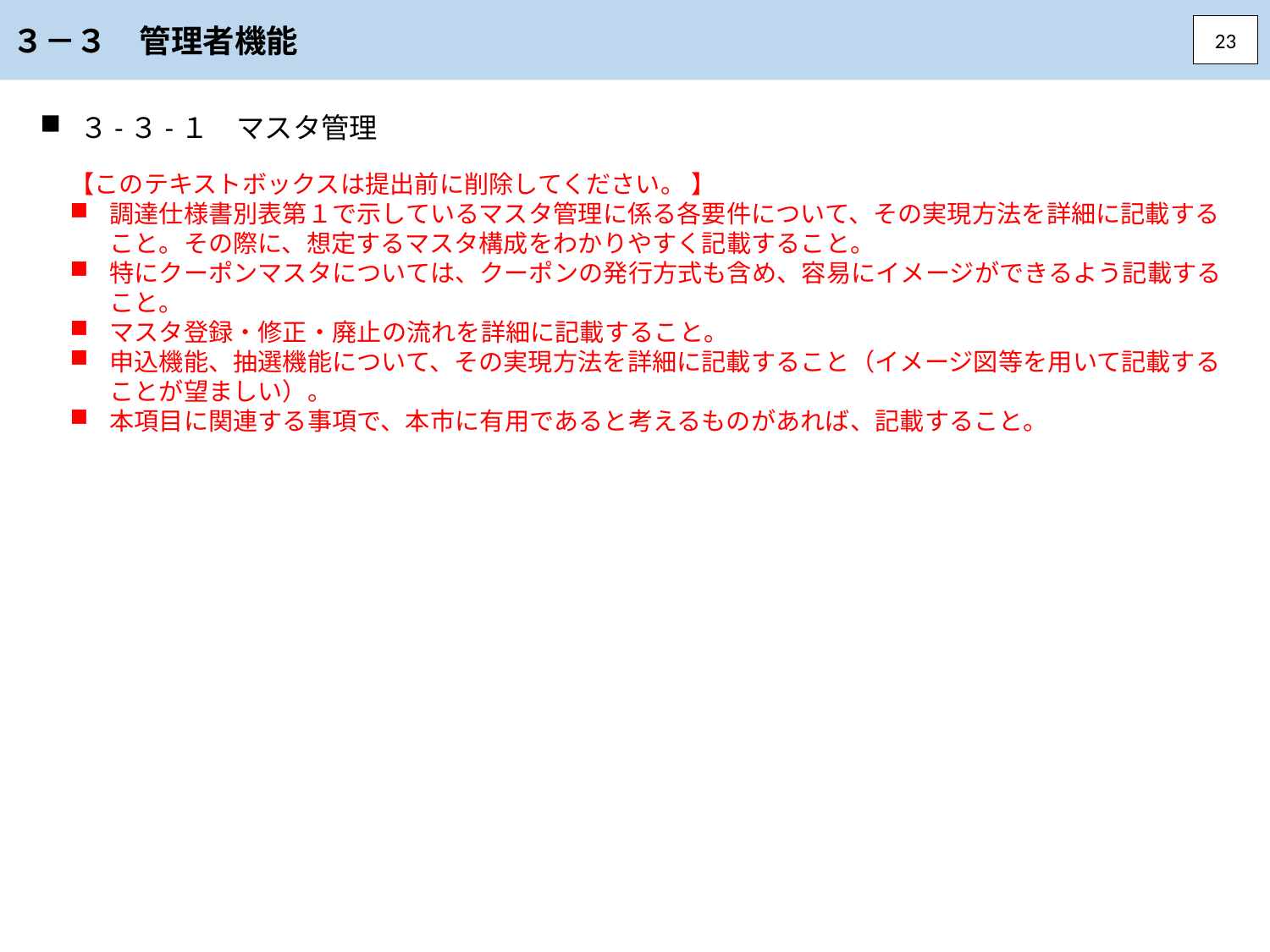

３－３　管理者機能
23
３-３-１　マスタ管理
【このテキストボックスは提出前に削除してください。 】
調達仕様書別表第１で示しているマスタ管理に係る各要件について、その実現方法を詳細に記載すること。その際に、想定するマスタ構成をわかりやすく記載すること。
特にクーポンマスタについては、クーポンの発行方式も含め、容易にイメージができるよう記載すること。
マスタ登録・修正・廃止の流れを詳細に記載すること。
申込機能、抽選機能について、その実現方法を詳細に記載すること（イメージ図等を用いて記載することが望ましい）。
本項目に関連する事項で、本市に有用であると考えるものがあれば、記載すること。